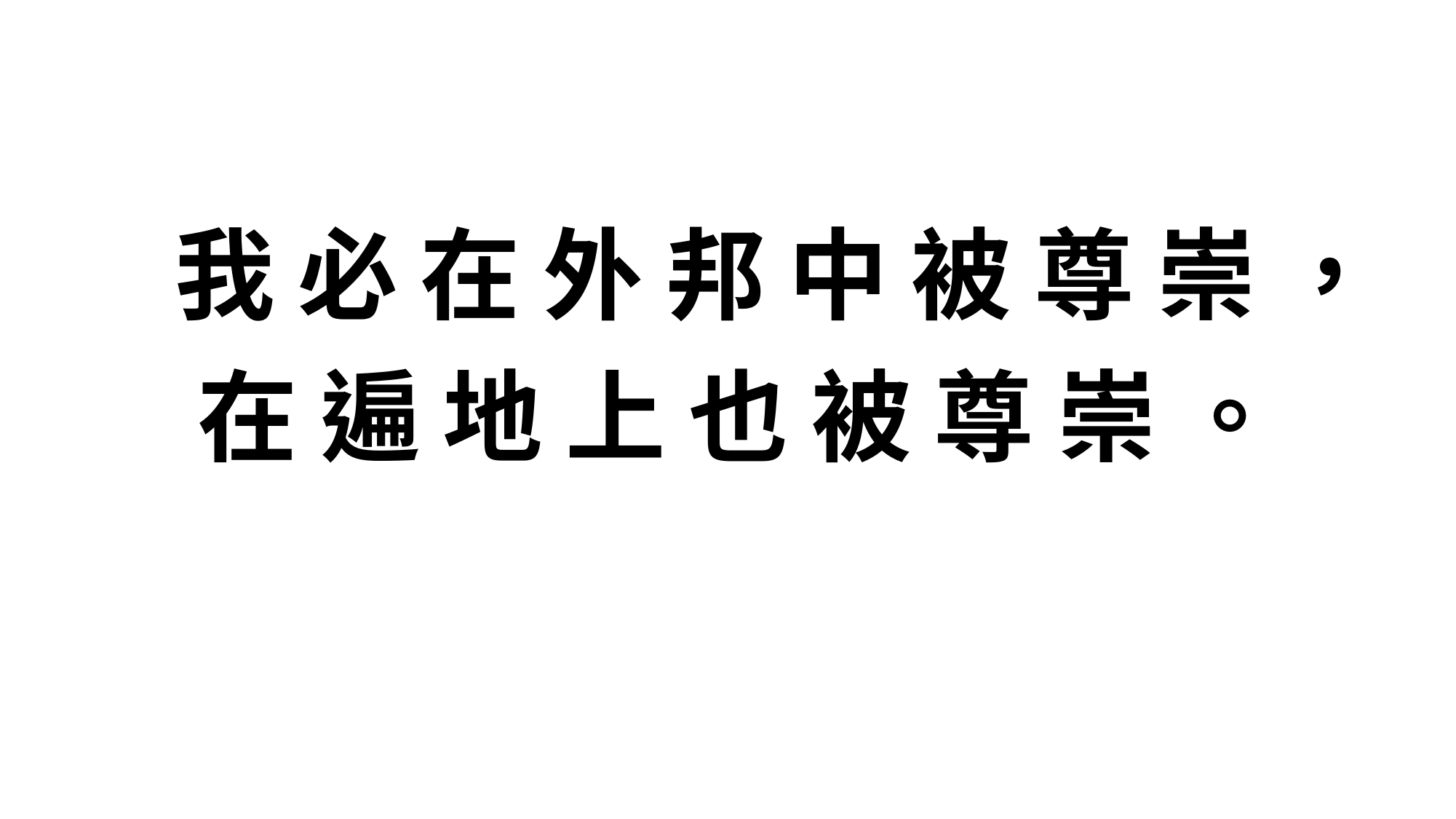

我 必 在 外 邦 中 被 尊 崇 ， 在 遍 地 上 也 被 尊 崇 。